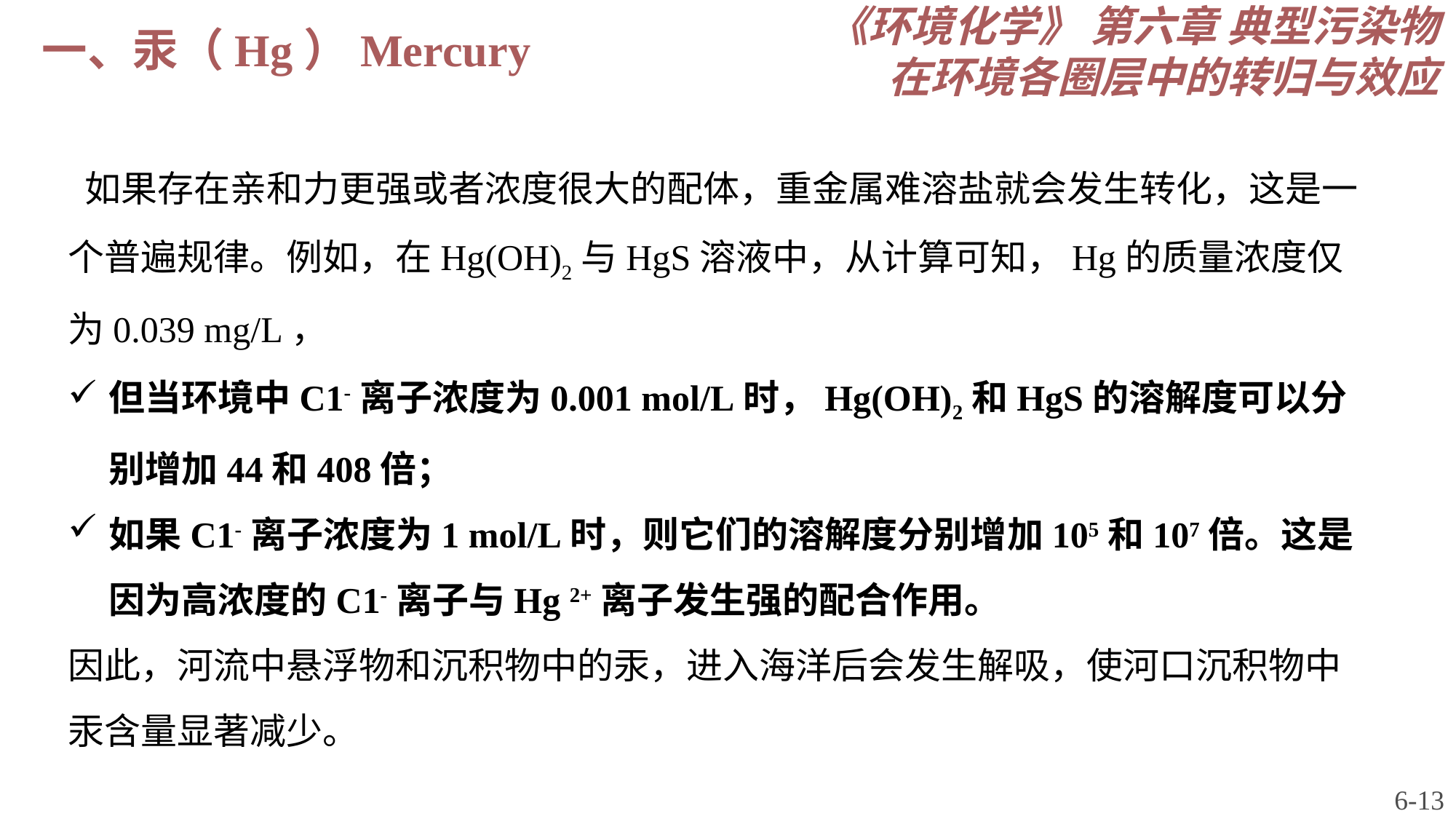

《环境化学》 第六章 典型污染物在环境各圈层中的转归与效应
一、汞（Hg）Mercury
 如果存在亲和力更强或者浓度很大的配体，重金属难溶盐就会发生转化，这是一个普遍规律。例如，在Hg(OH)2与HgS溶液中，从计算可知，Hg的质量浓度仅为0.039 mg/L，
但当环境中C1-离子浓度为0.001 mol/L时，Hg(OH)2和HgS的溶解度可以分别增加44和408倍；
如果C1-离子浓度为1 mol/L时，则它们的溶解度分别增加105和107倍。这是因为高浓度的C1-离子与Hg 2+离子发生强的配合作用。
因此，河流中悬浮物和沉积物中的汞，进入海洋后会发生解吸，使河口沉积物中汞含量显著减少。
6-13